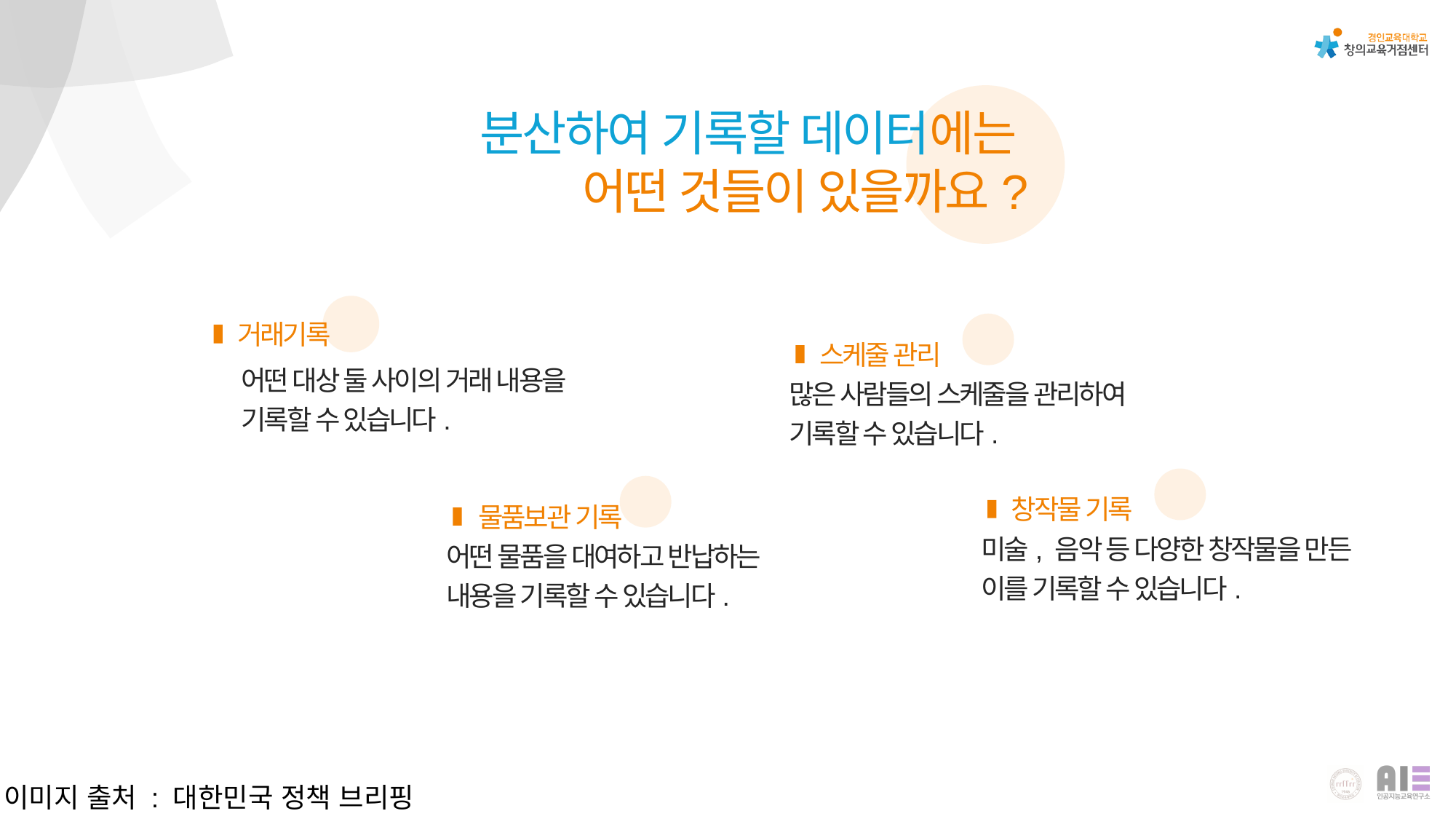

분산하여 기록할 데이터에는
어떤 것들이 있을까요?

거래기록

스케줄 관리

어떤 대상 둘 사이의 거래 내용을 기록할 수 있습니다.
많은 사람들의 스케줄을 관리하여 기록할 수 있습니다.

창작물 기록

물품보관 기록

미술, 음악 등 다양한 창작물을 만든 이를 기록할 수 있습니다.
어떤 물품을 대여하고 반납하는 내용을 기록할 수 있습니다.
이미지 출처 : 대한민국 정책 브리핑